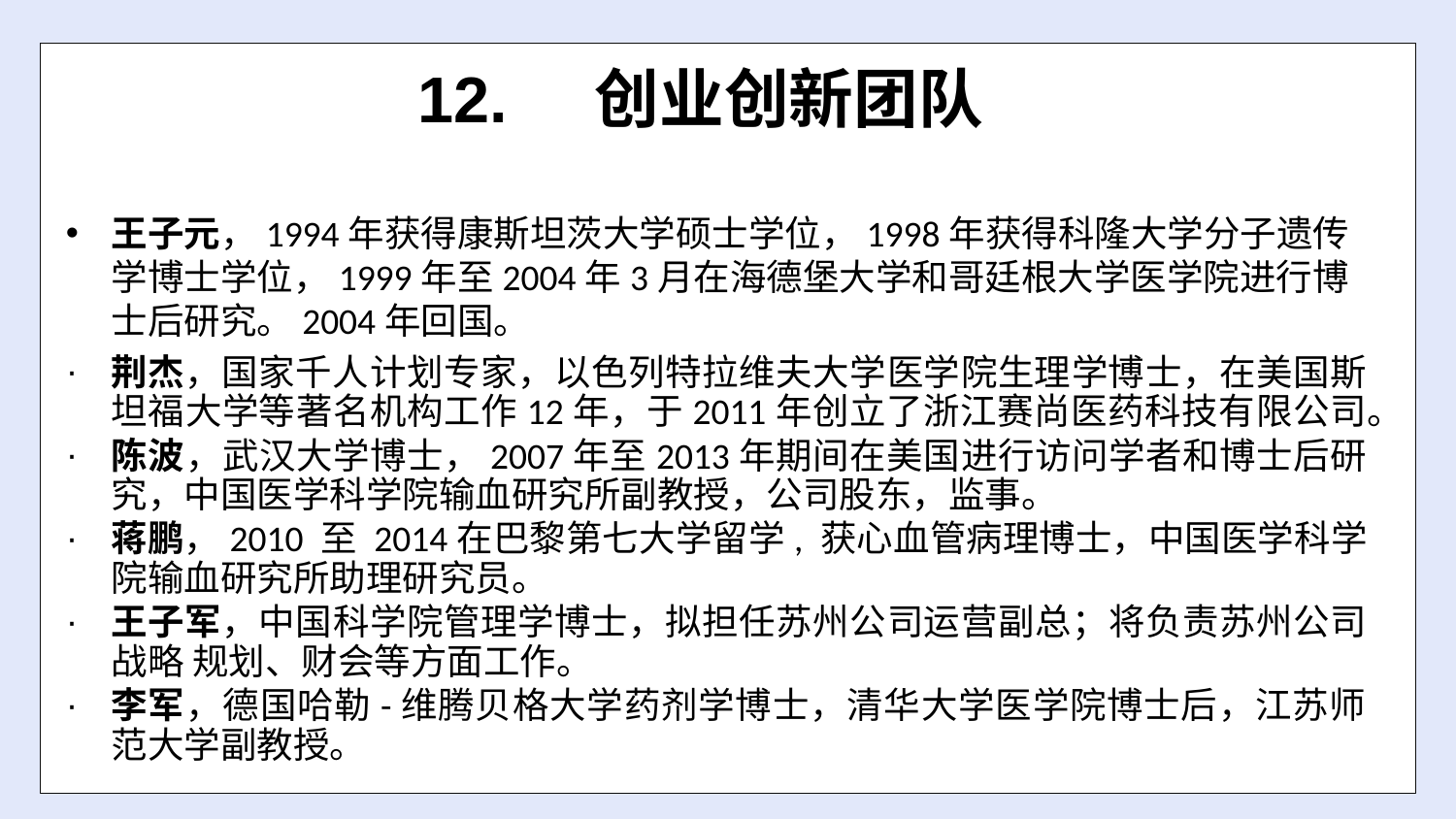

12.    创业创新团队

王子元，1994年获得康斯坦茨大学硕士学位，1998年获得科隆大学分子遗传学博士学位，1999年至2004年3月在海德堡大学和哥廷根大学医学院进行博士后研究。2004年回国。
荆杰，国家千人计划专家，以色列特拉维夫大学医学院生理学博士，在美国斯坦福大学等著名机构工作12年，于2011年创立了浙江赛尚医药科技有限公司。
陈波，武汉大学博士，2007年至2013年期间在美国进行访问学者和博士后研究，中国医学科学院输血研究所副教授，公司股东，监事。
蒋鹏，2010 至 2014在巴黎第七大学留学, 获心血管病理博士，中国医学科学院输血研究所助理研究员。
王子军，中国科学院管理学博士，拟担任苏州公司运营副总；将负责苏州公司战略 规划、财会等方面工作。
李军，德国哈勒-维腾贝格大学药剂学博士，清华大学医学院博士后，江苏师范大学副教授。